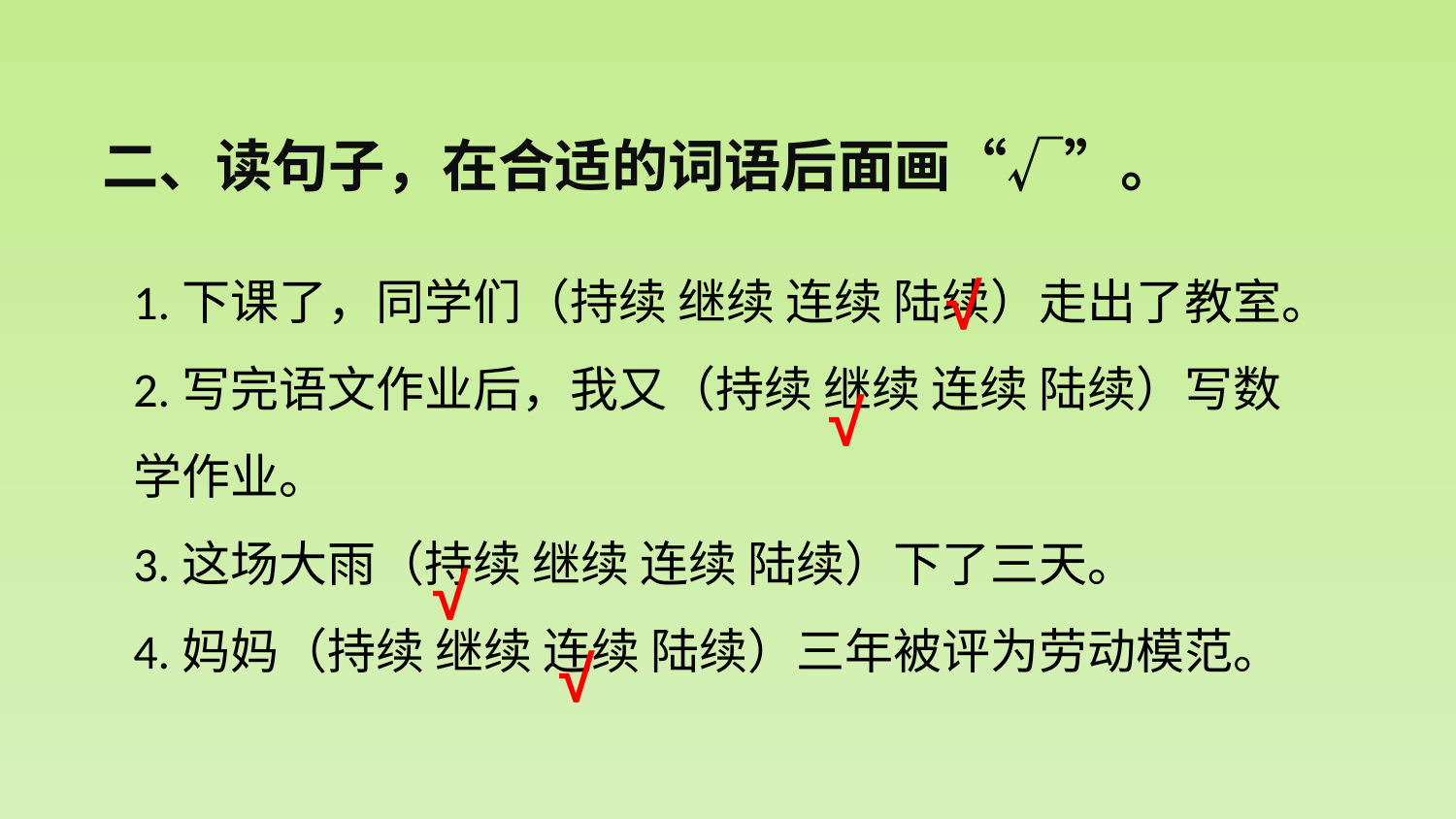

二、读句子，在合适的词语后面画“√”。
1.下课了，同学们（持续 继续 连续 陆续）走出了教室。
2.写完语文作业后，我又（持续 继续 连续 陆续）写数学作业。
3.这场大雨（持续 继续 连续 陆续）下了三天。
4.妈妈（持续 继续 连续 陆续）三年被评为劳动模范。
√
√
√
√